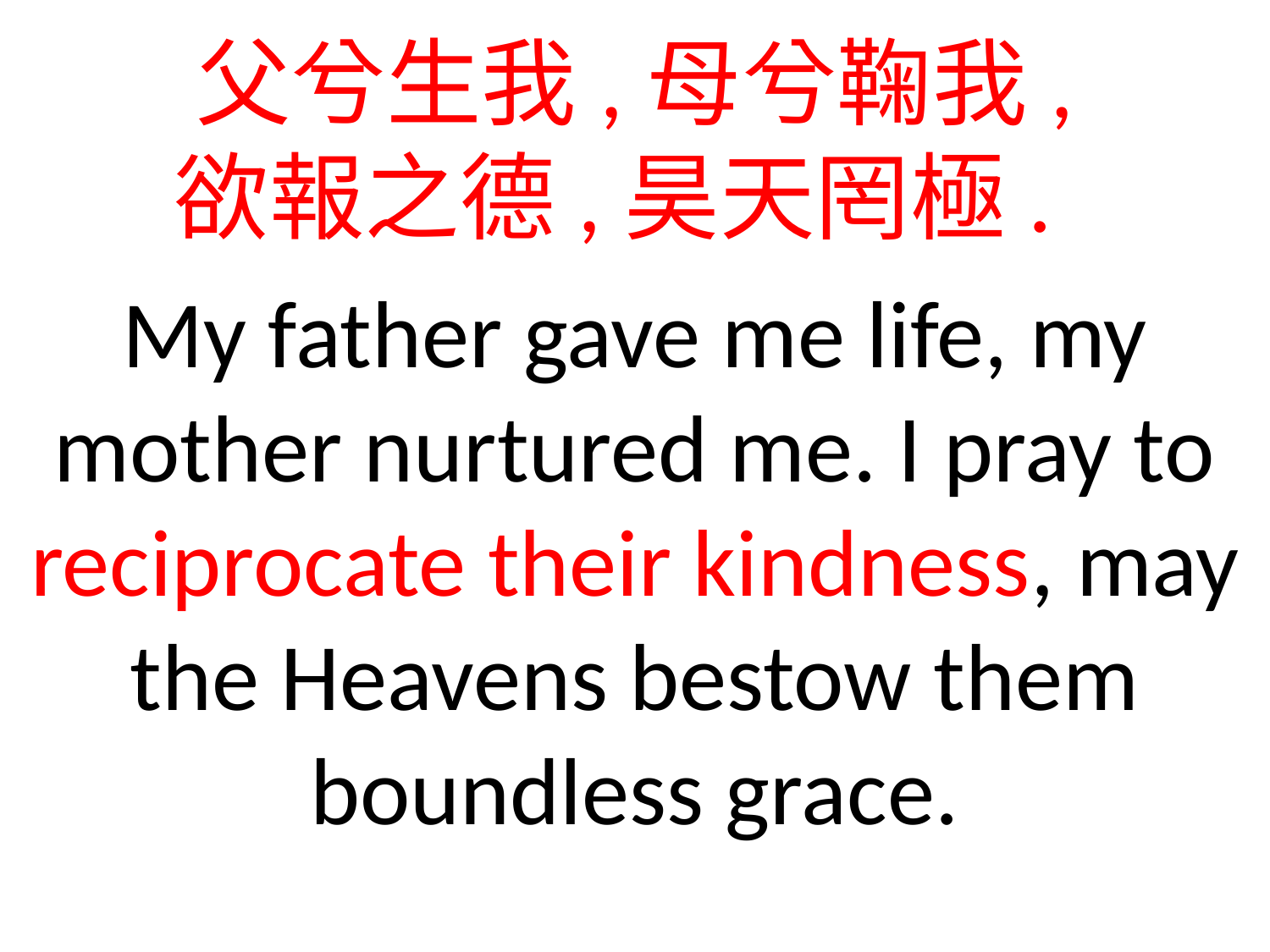

父兮生我,母兮鞠我,
欲報之德,昊天罔極.
My father gave me life, my mother nurtured me. I pray to reciprocate their kindness, may the Heavens bestow them boundless grace.